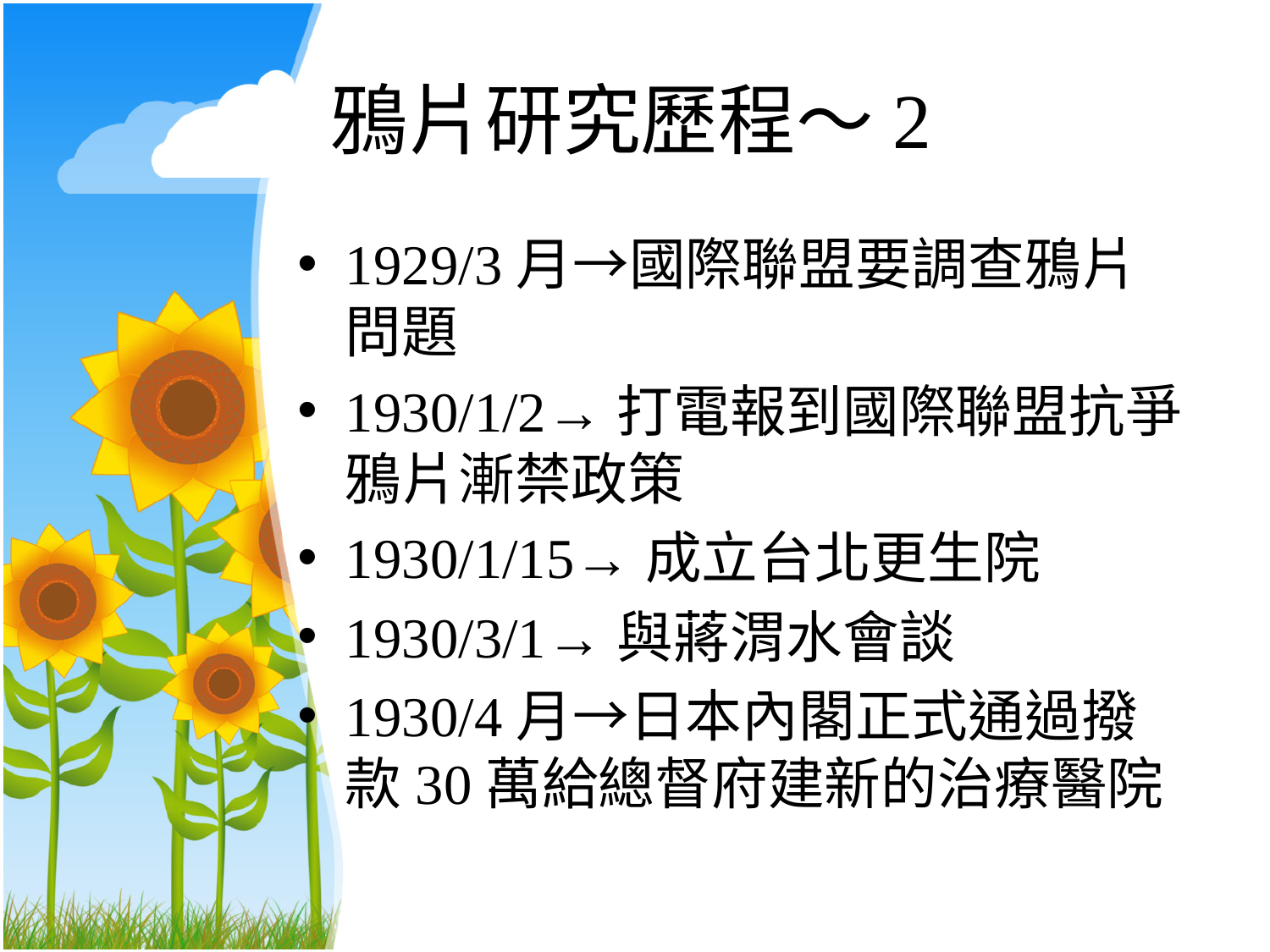

# 鴉片研究歷程～2
1929/3月→國際聯盟要調查鴉片問題
1930/1/2→打電報到國際聯盟抗爭鴉片漸禁政策
1930/1/15→成立台北更生院
1930/3/1→與蔣渭水會談
1930/4月→日本內閣正式通過撥款30萬給總督府建新的治療醫院